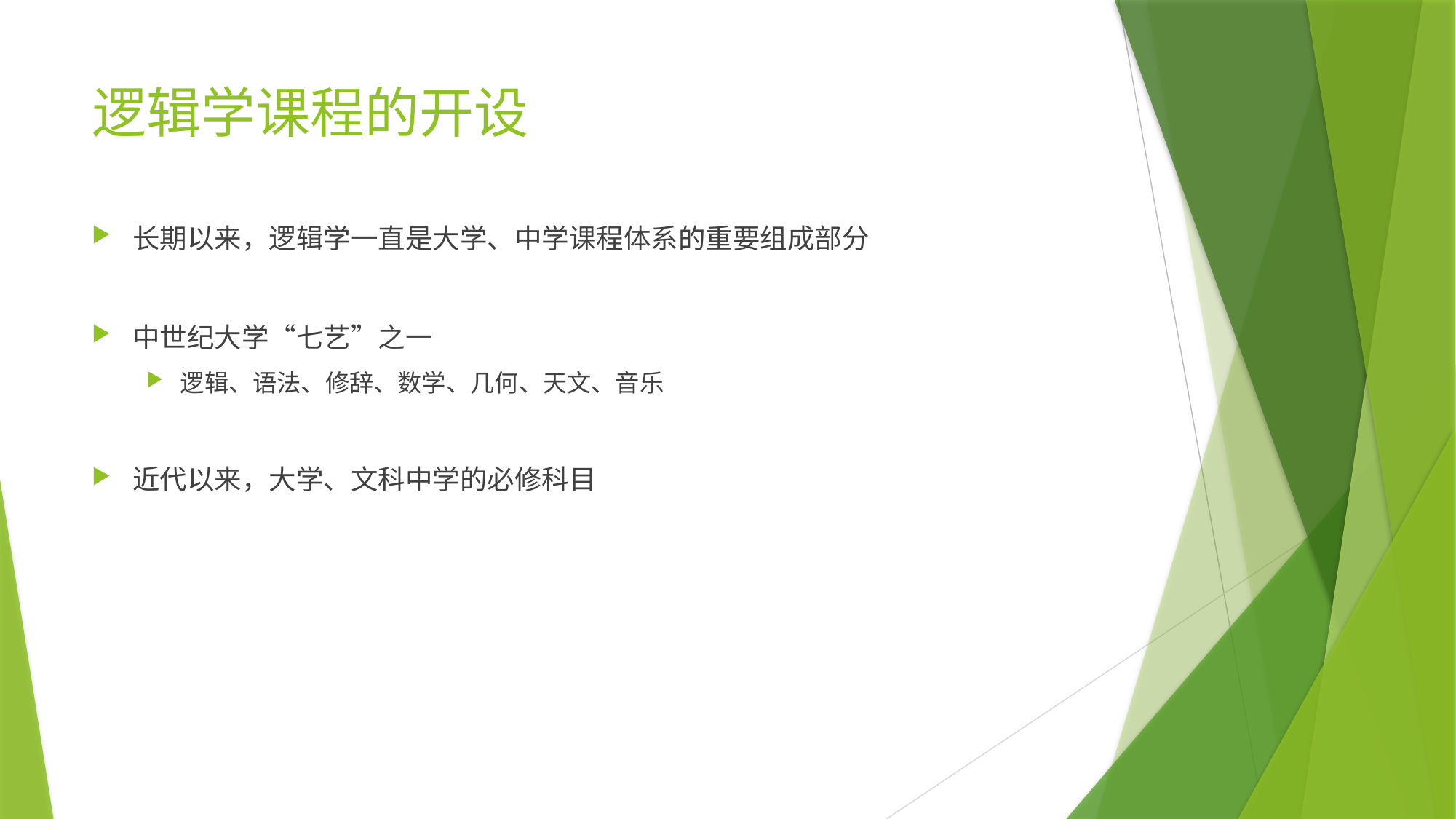

# 逻辑学课程的开设
长期以来，逻辑学一直是大学、中学课程体系的重要组成部分

中世纪大学“七艺”之一
逻辑、语法、修辞、数学、几何、天文、音乐

近代以来，大学、文科中学的必修科目